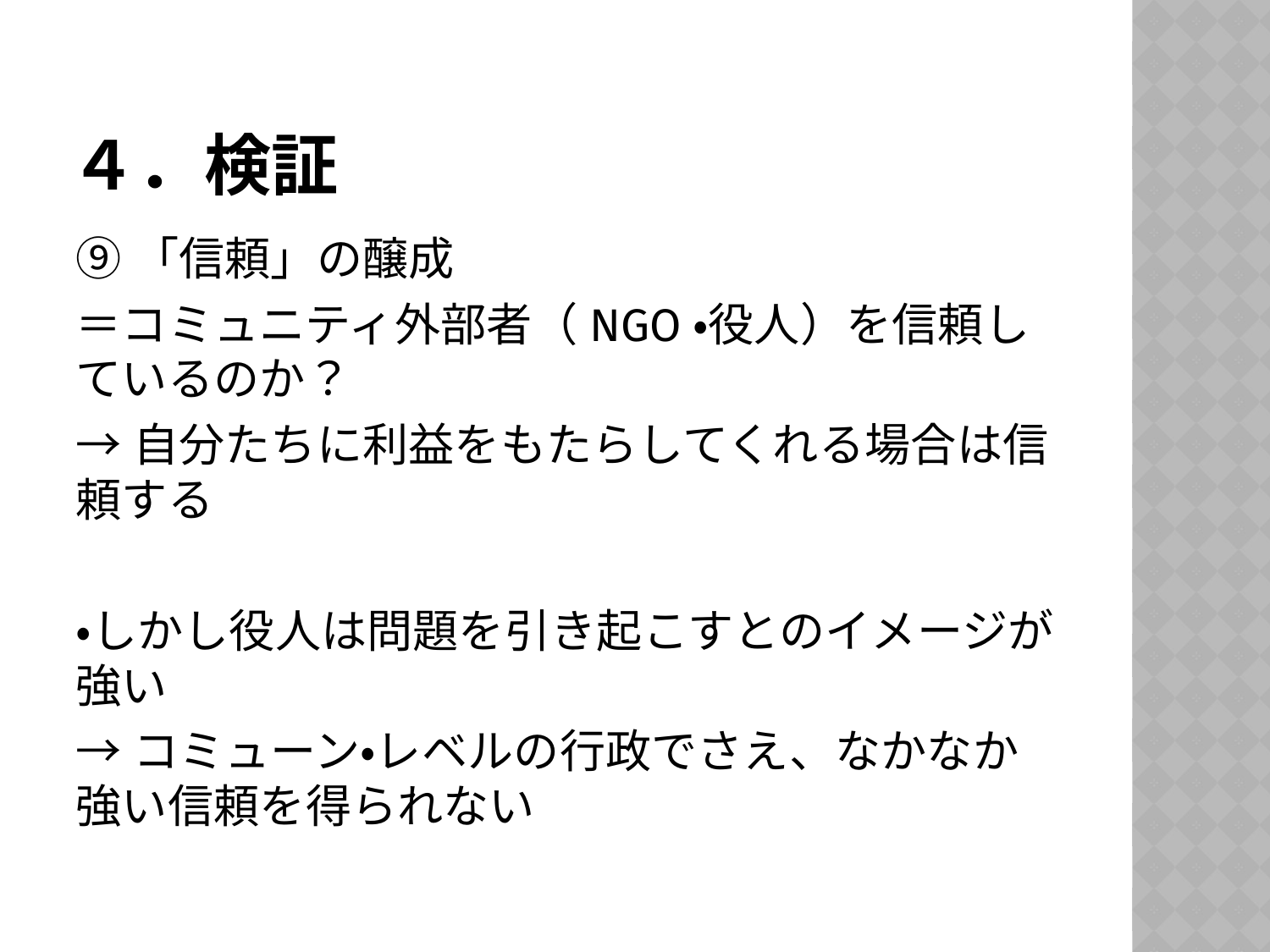

# ４．検証
⑨「信頼」の醸成
＝コミュニティ外部者（NGO・役人）を信頼しているのか？
→自分たちに利益をもたらしてくれる場合は信頼する

・しかし役人は問題を引き起こすとのイメージが強い
→コミューン・レベルの行政でさえ、なかなか強い信頼を得られない